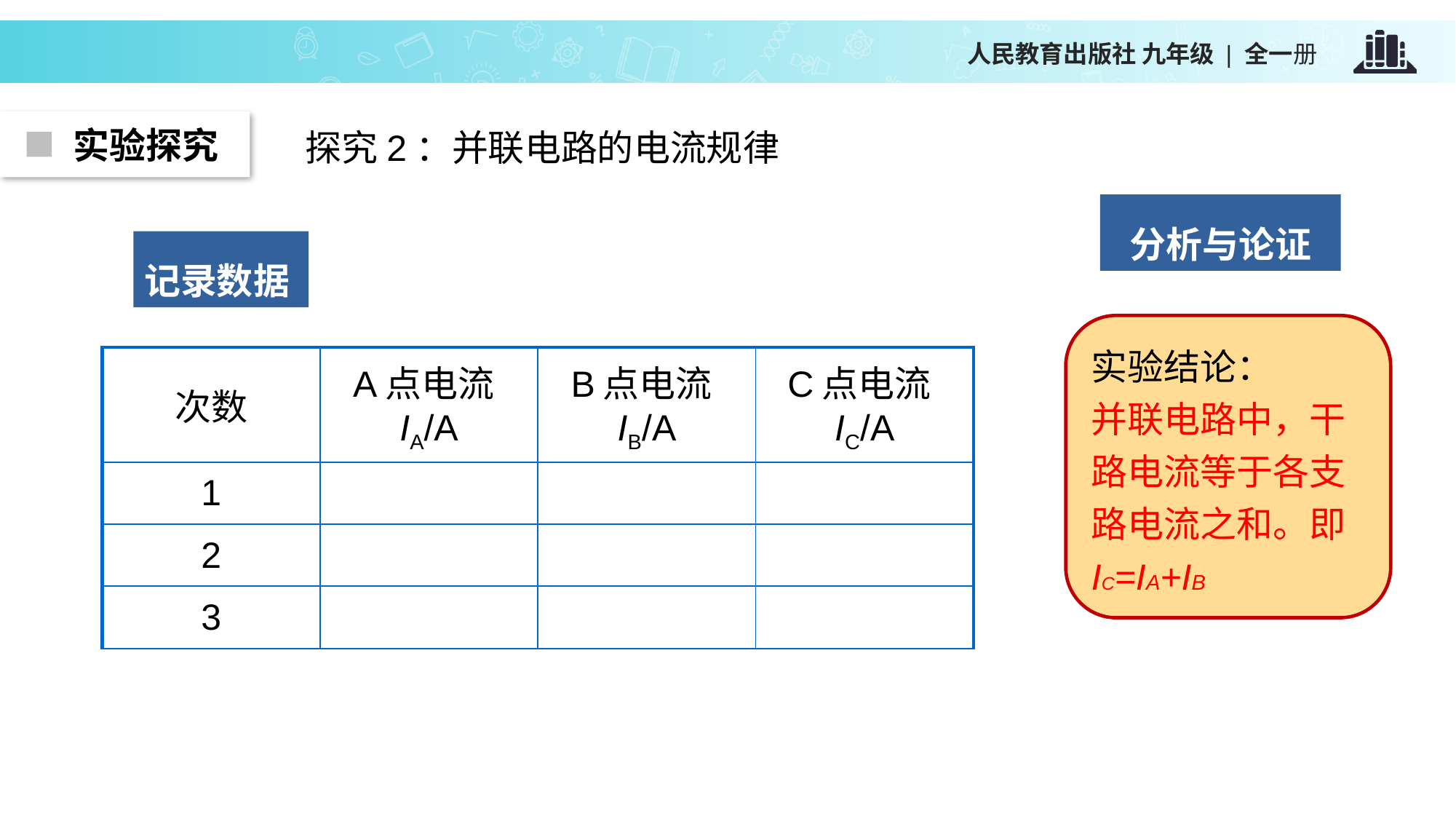

人民教育出版社 九年级 | 全一册
探究2：并联电路的电流规律
    实验探究

分析与论证
记录数据
实验结论：
并联电路中，干路电流等于各支路电流之和。即IC=IA+IB
| 次数 | A点电流IA/A | B点电流IB/A | C点电流IC/A |
| --- | --- | --- | --- |
| 1 |  |  |  |
| 2 |  |  |  |
| 3 |  |  |  |